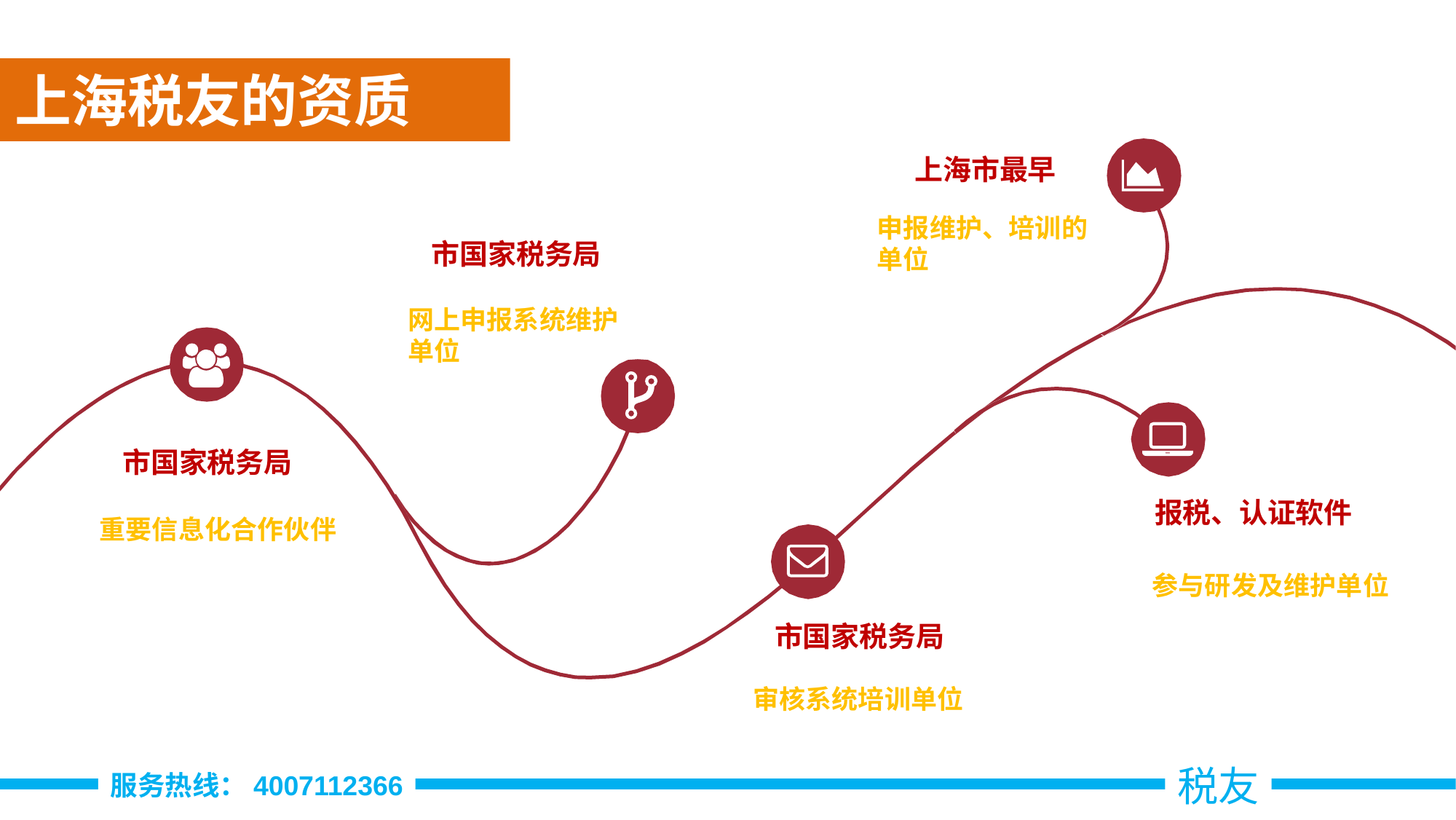

上海税友的资质

上海市最早
申报维护、培训的单位

市国家税务局
网上申报系统维护单位

市国家税务局
重要信息化合作伙伴
报税、认证软件
参与研发及维护单位

市国家税务局
审核系统培训单位